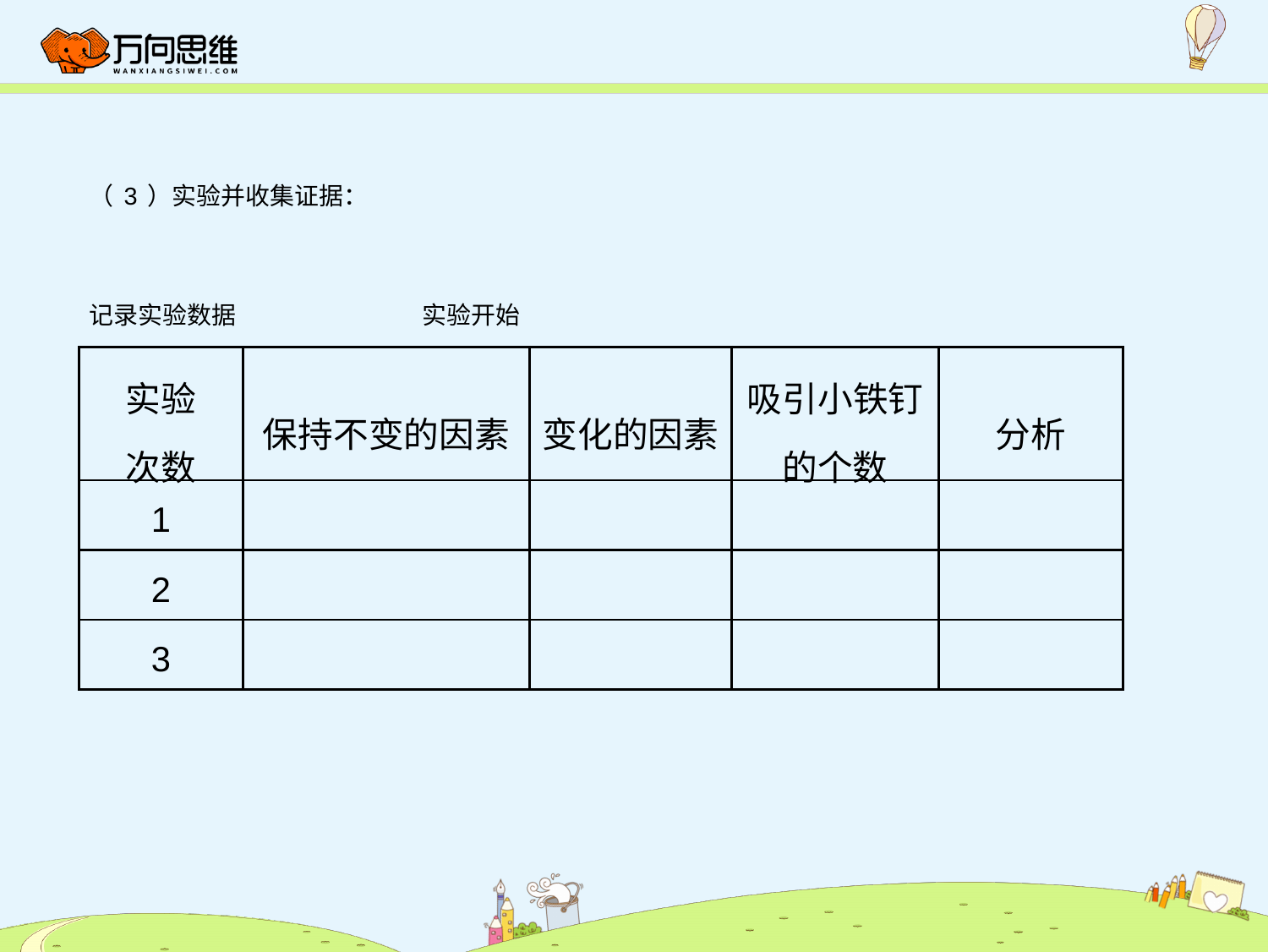

（3）实验并收集证据：
记录实验数据
实验开始
| 实验 次数 | 保持不变的因素 | 变化的因素 | 吸引小铁钉的个数 | 分析 |
| --- | --- | --- | --- | --- |
| 1 |  |  |  |  |
| 2 |  |  |  |  |
| 3 |  |  |  |  |